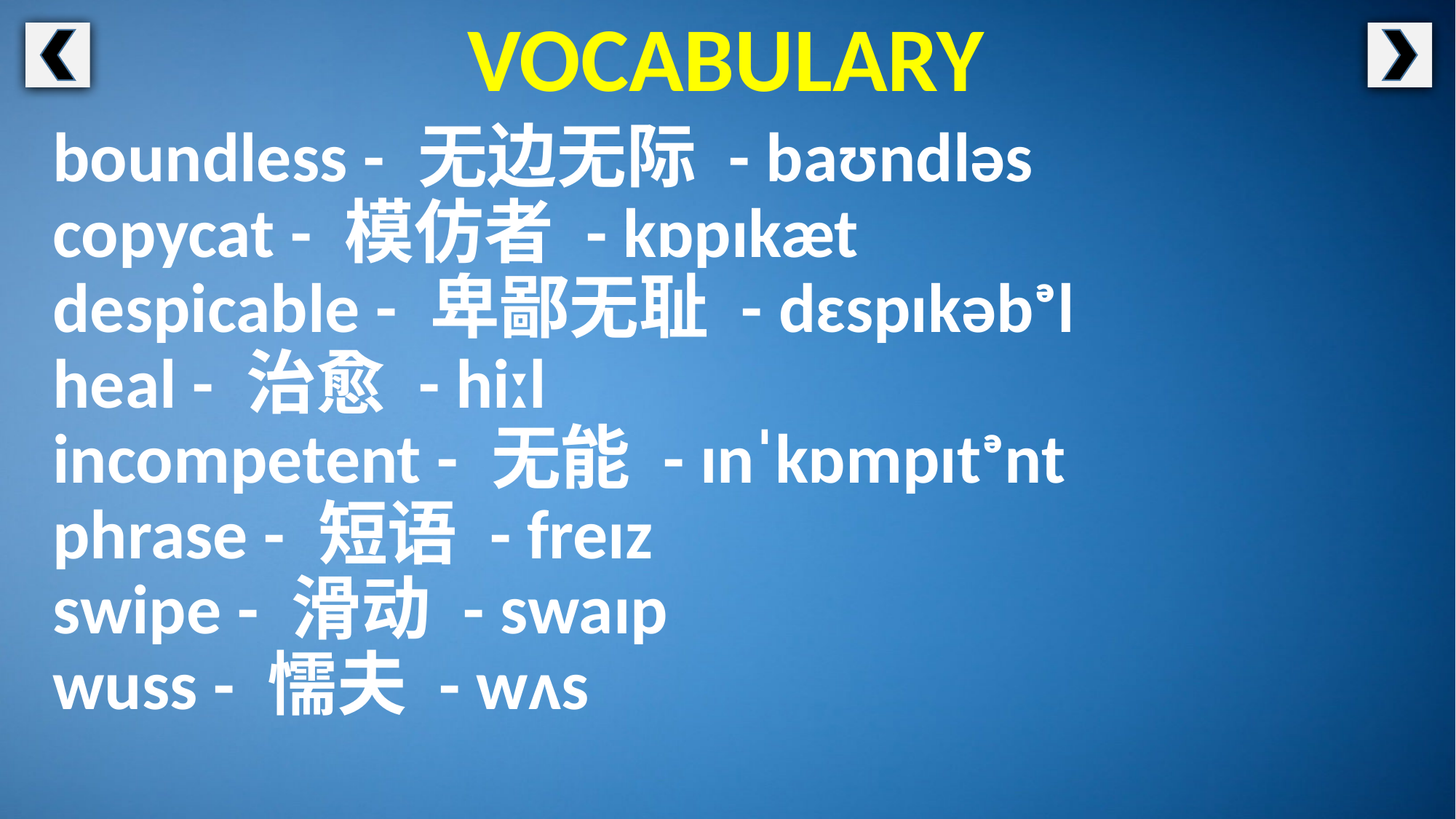

VOCABULARY
boundless - 无边无际 - baʊndləs
copycat - 模仿者 - kɒpɪkæt
despicable - 卑鄙无耻 - dɛspɪkəbᵊl
heal - 治愈 - hiːl
incompetent - 无能 - ɪnˈkɒmpɪtᵊnt
phrase - 短语 - freɪz
swipe - 滑动 - swaɪp
wuss - 懦夫 - wʌs